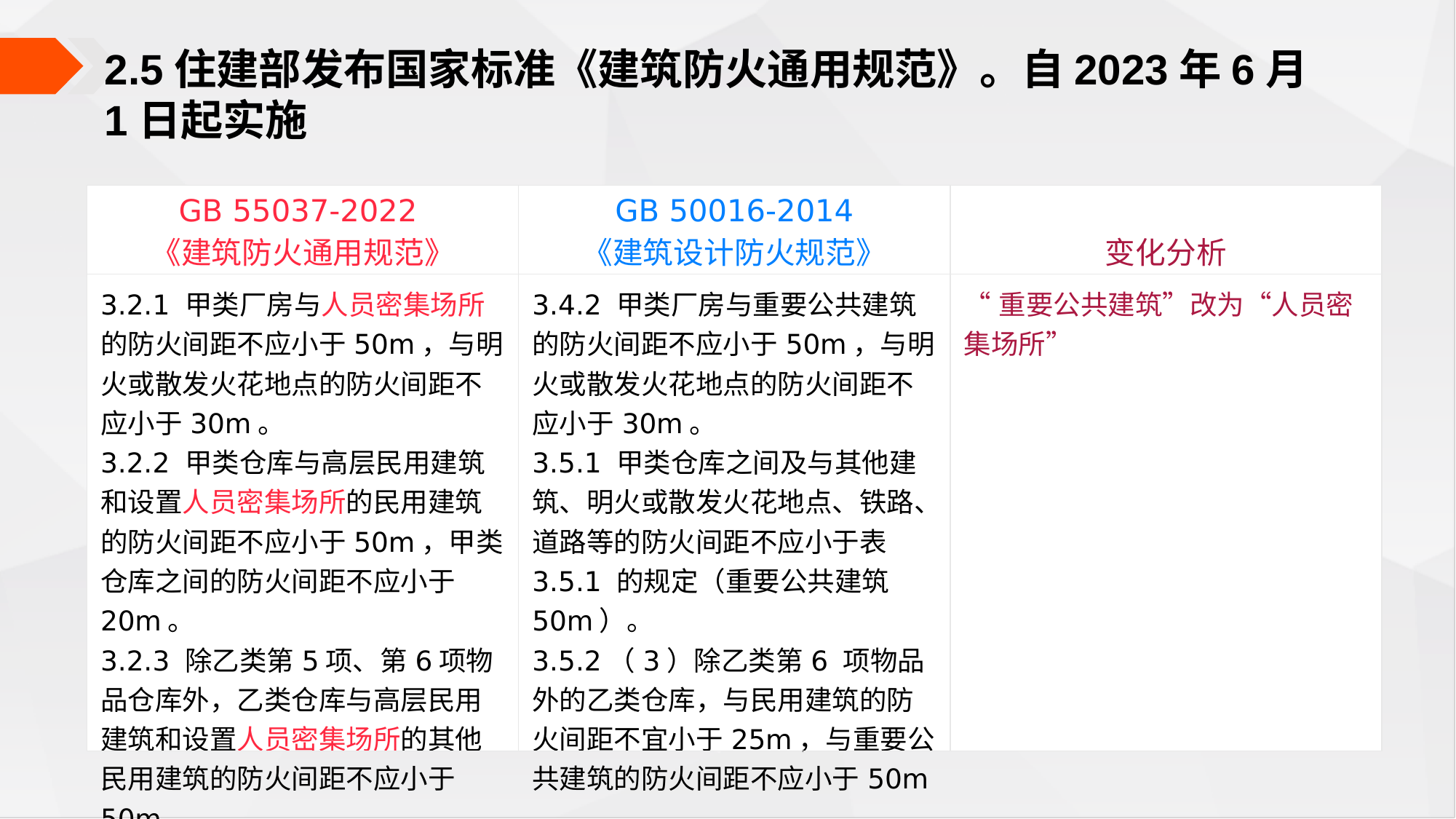

2.5住建部发布国家标准《建筑防火通用规范》。自2023年6月1日起实施

| GB 55037-2022  《建筑防火通用规范》 | GB 50016-2014 《建筑设计防火规范》 | 变化分析 |
| --- | --- | --- |
| 3.2.1 甲类厂房与人员密集场所的防火间距不应小于50m，与明火或散发火花地点的防火间距不应小于30m。 3.2.2 甲类仓库与高层民用建筑和设置人员密集场所的民用建筑的防火间距不应小于50m，甲类仓库之间的防火间距不应小于20m。 3.2.3 除乙类第5项、第6项物品仓库外，乙类仓库与高层民用建筑和设置人员密集场所的其他民用建筑的防火间距不应小于50m。 | 3.4.2 甲类厂房与重要公共建筑的防火间距不应小于50m，与明火或散发火花地点的防火间距不应小于30m。 3.5.1 甲类仓库之间及与其他建筑、明火或散发火花地点、铁路、道路等的防火间距不应小于表3.5.1 的规定（重要公共建筑50m）。 3.5.2（3）除乙类第6 项物品外的乙类仓库，与民用建筑的防火间距不宜小于25m，与重要公共建筑的防火间距不应小于50m | “重要公共建筑”改为“人员密集场所” |